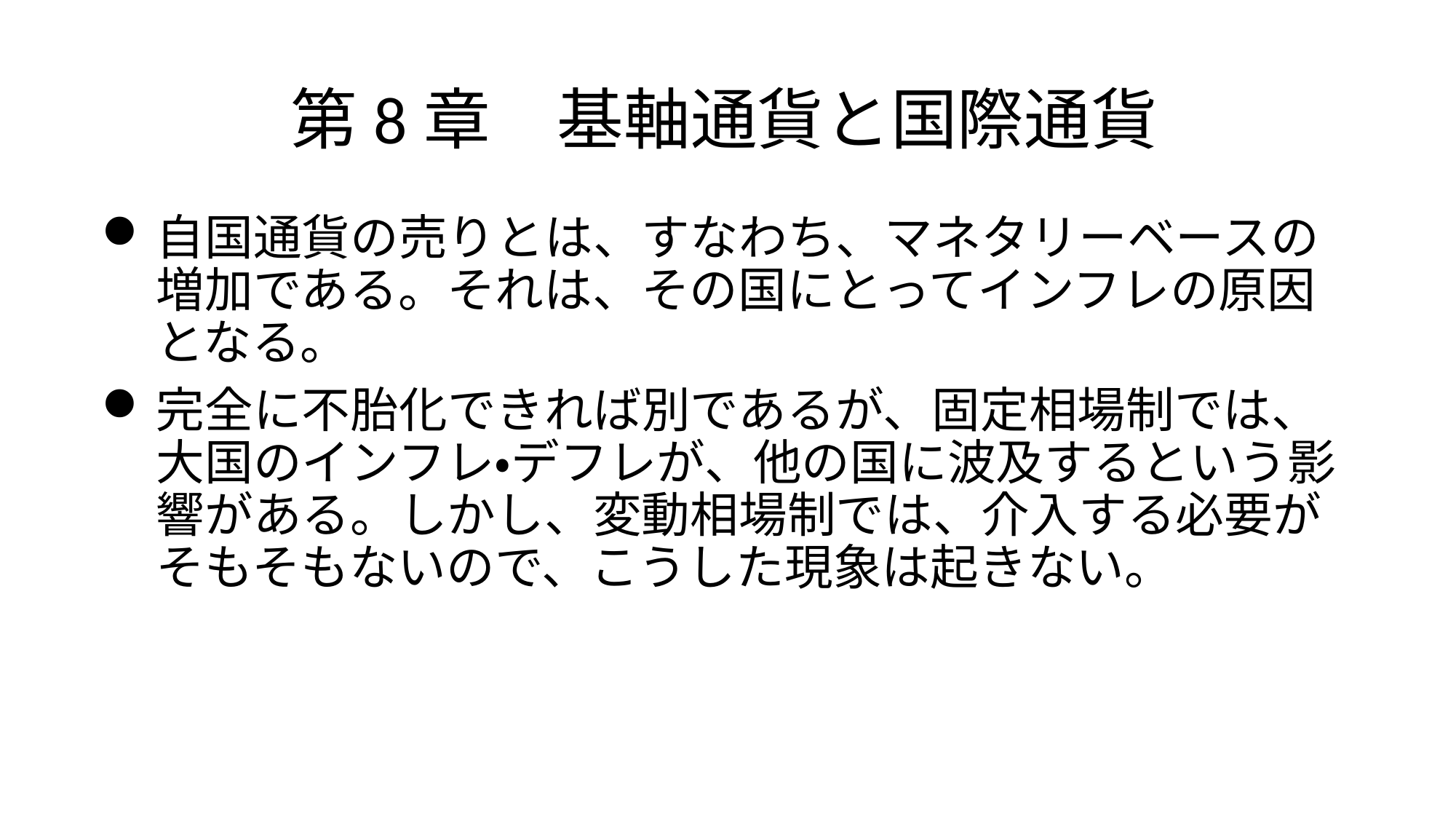

# 第8章　基軸通貨と国際通貨
自国通貨の売りとは、すなわち、マネタリーベースの増加である。それは、その国にとってインフレの原因となる。
完全に不胎化できれば別であるが、固定相場制では、大国のインフレ・デフレが、他の国に波及するという影響がある。しかし、変動相場制では、介入する必要がそもそもないので、こうした現象は起きない。